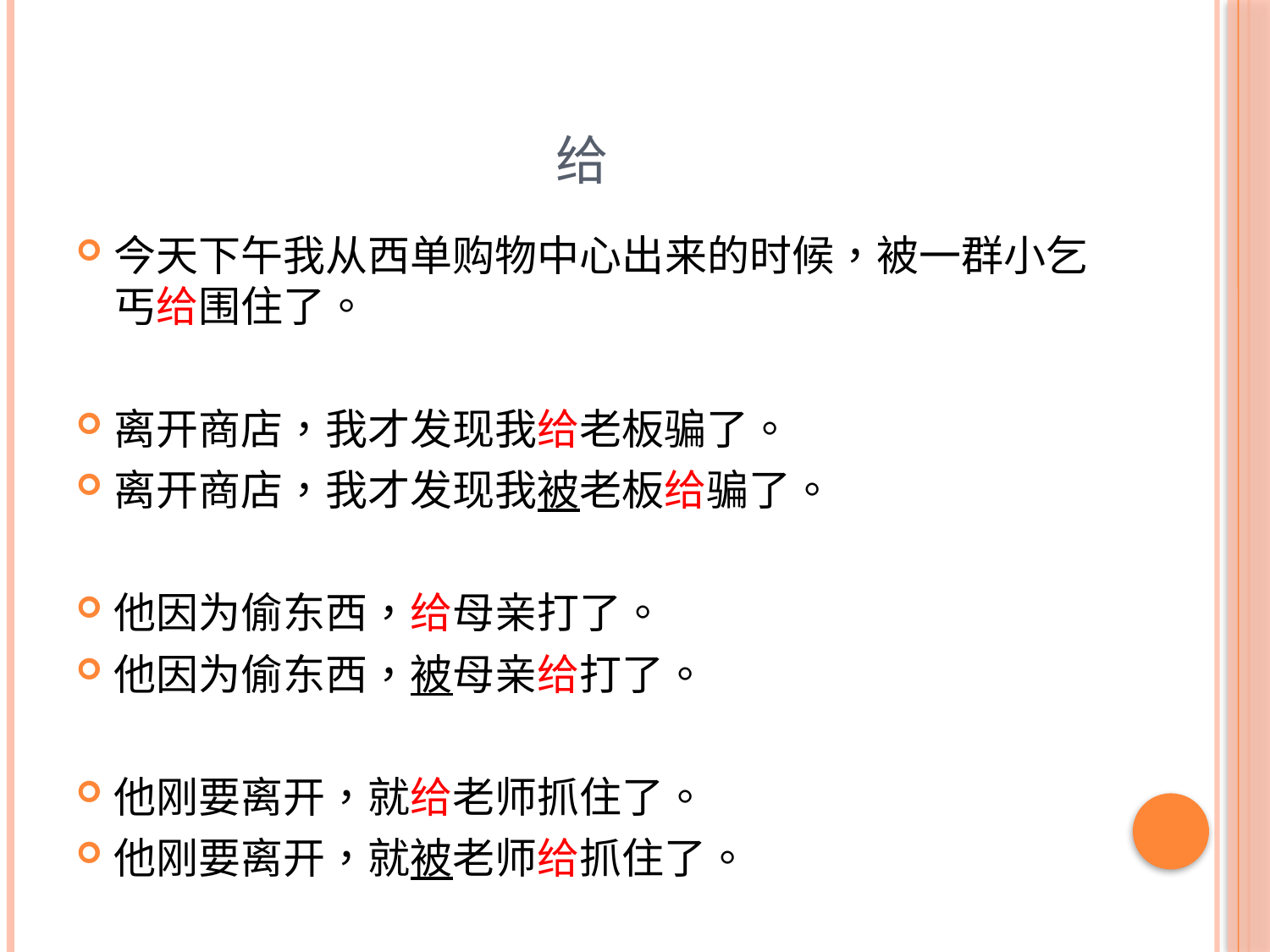

# 给
今天下午我从西单购物中心出来的时候，被一群小乞丐给围住了。

离开商店，我才发现我给老板骗了。
离开商店，我才发现我被老板给骗了。

他因为偷东西，给母亲打了。
他因为偷东西，被母亲给打了。

他刚要离开，就给老师抓住了。
他刚要离开，就被老师给抓住了。